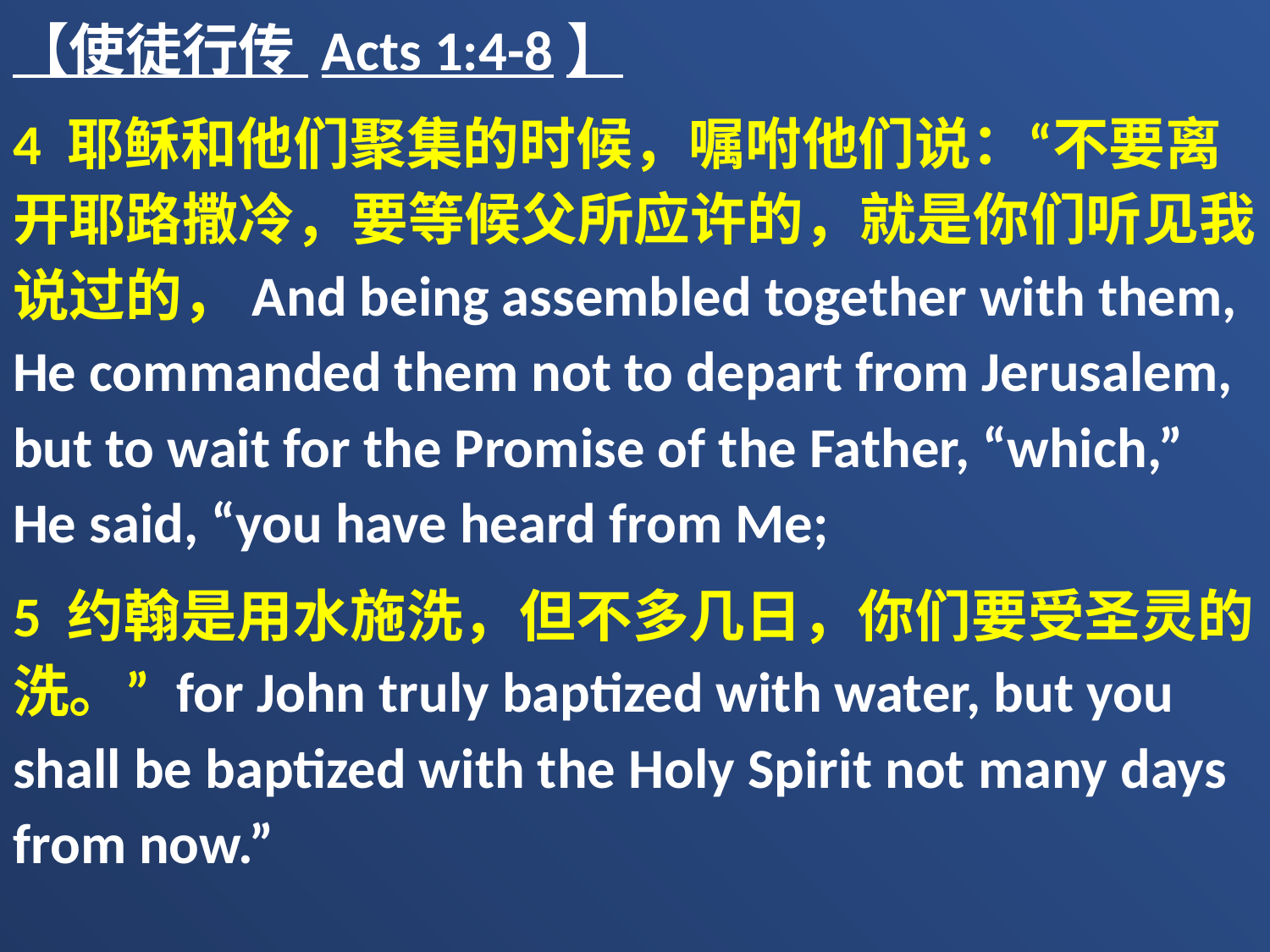

【使徒行传 Acts 1:4-8】
4 耶稣和他们聚集的时候，嘱咐他们说：“不要离开耶路撒冷，要等候父所应许的，就是你们听见我说过的，And being assembled together with them, He commanded them not to depart from Jerusalem, but to wait for the Promise of the Father, “which,” He said, “you have heard from Me;
5 约翰是用水施洗，但不多几日，你们要受圣灵的洗。” for John truly baptized with water, but you shall be baptized with the Holy Spirit not many days from now.”